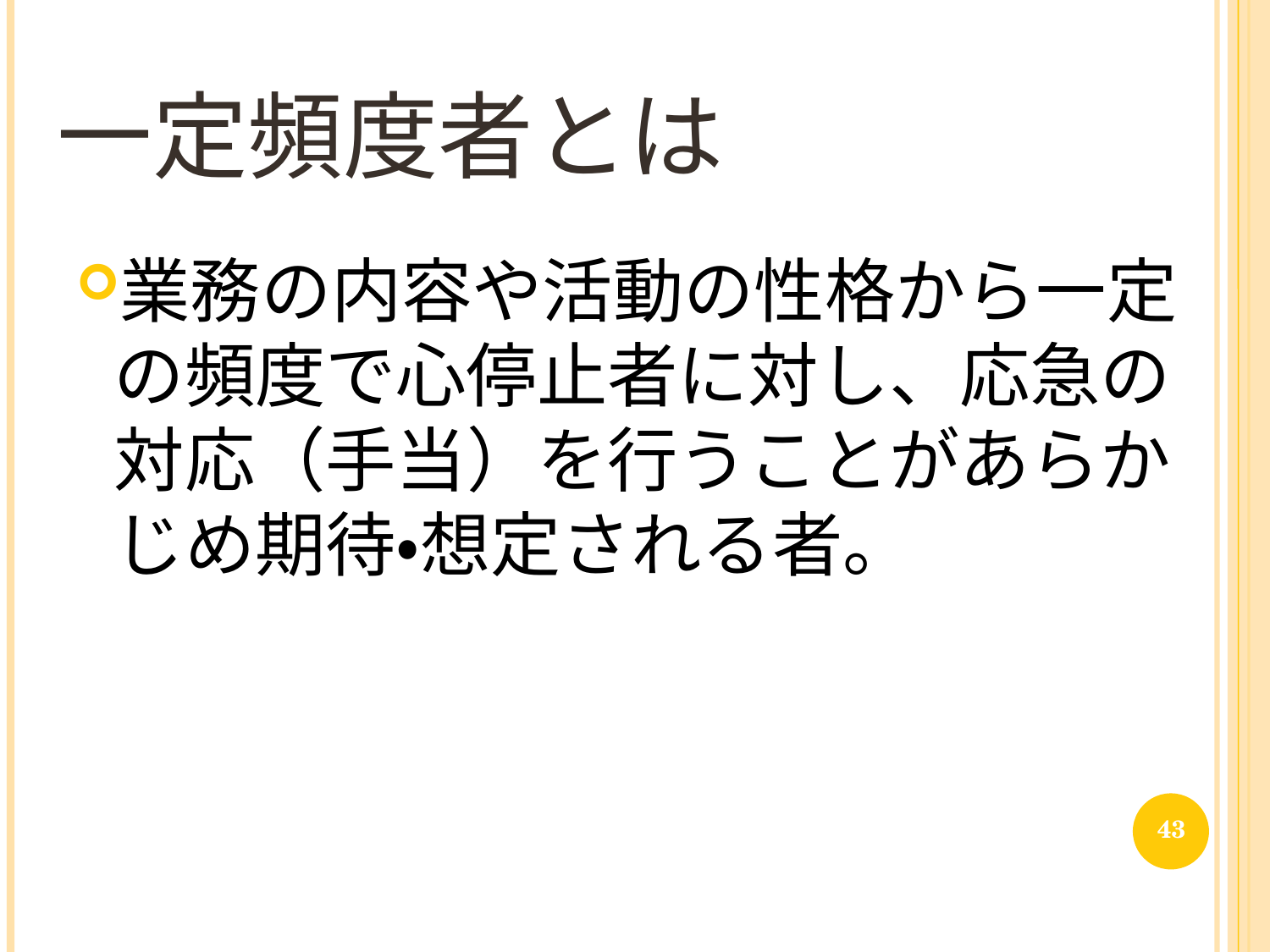

一定頻度者とは
業務の内容や活動の性格から一定の頻度で心停止者に対し、応急の対応（手当）を行うことがあらかじめ期待・想定される者。
43